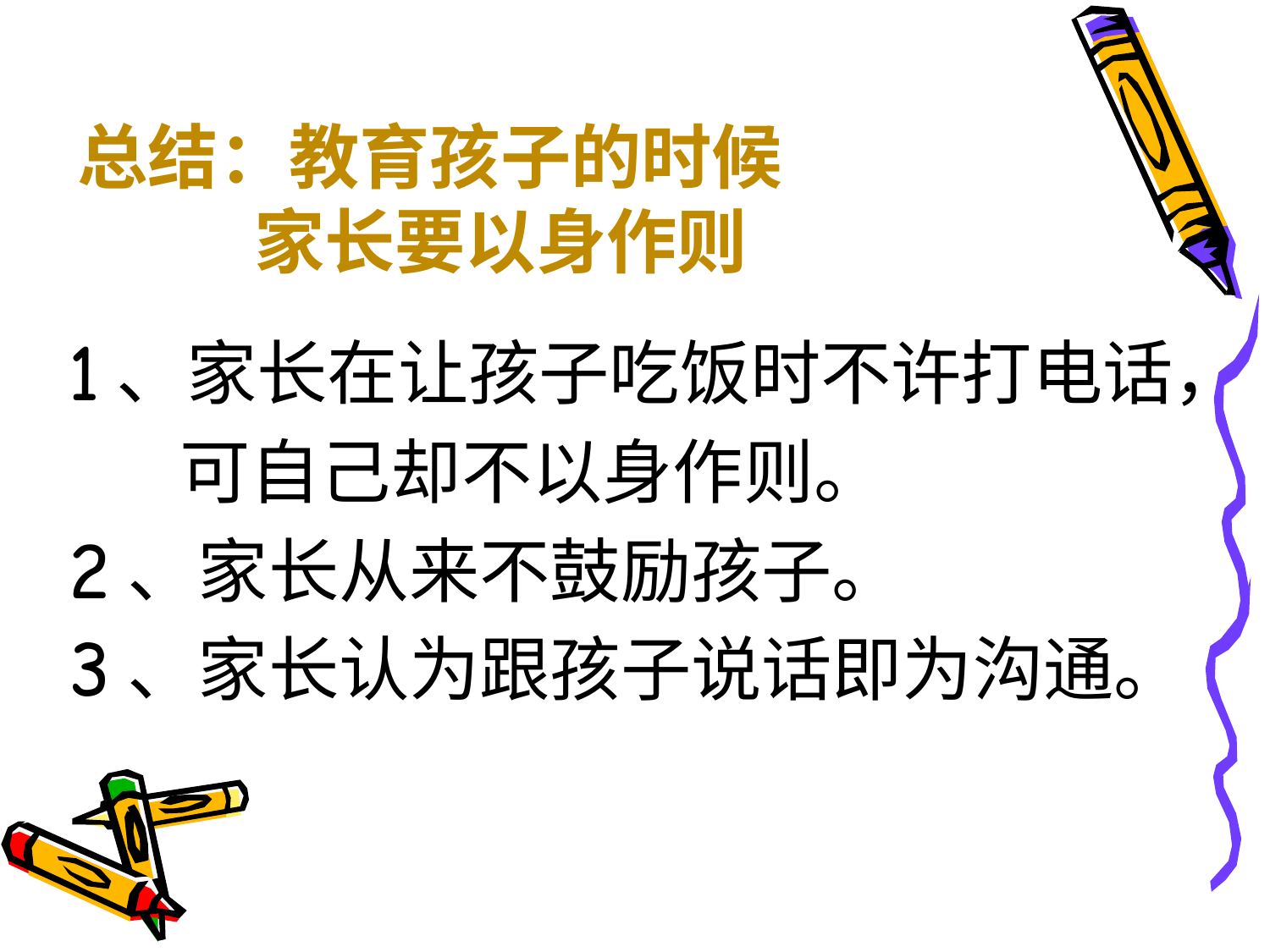

# 总结：教育孩子的时候 家长要以身作则
1、家长在让孩子吃饭时不许打电话，
      可自己却不以身作则。
2、家长从来不鼓励孩子。
3、家长认为跟孩子说话即为沟通。